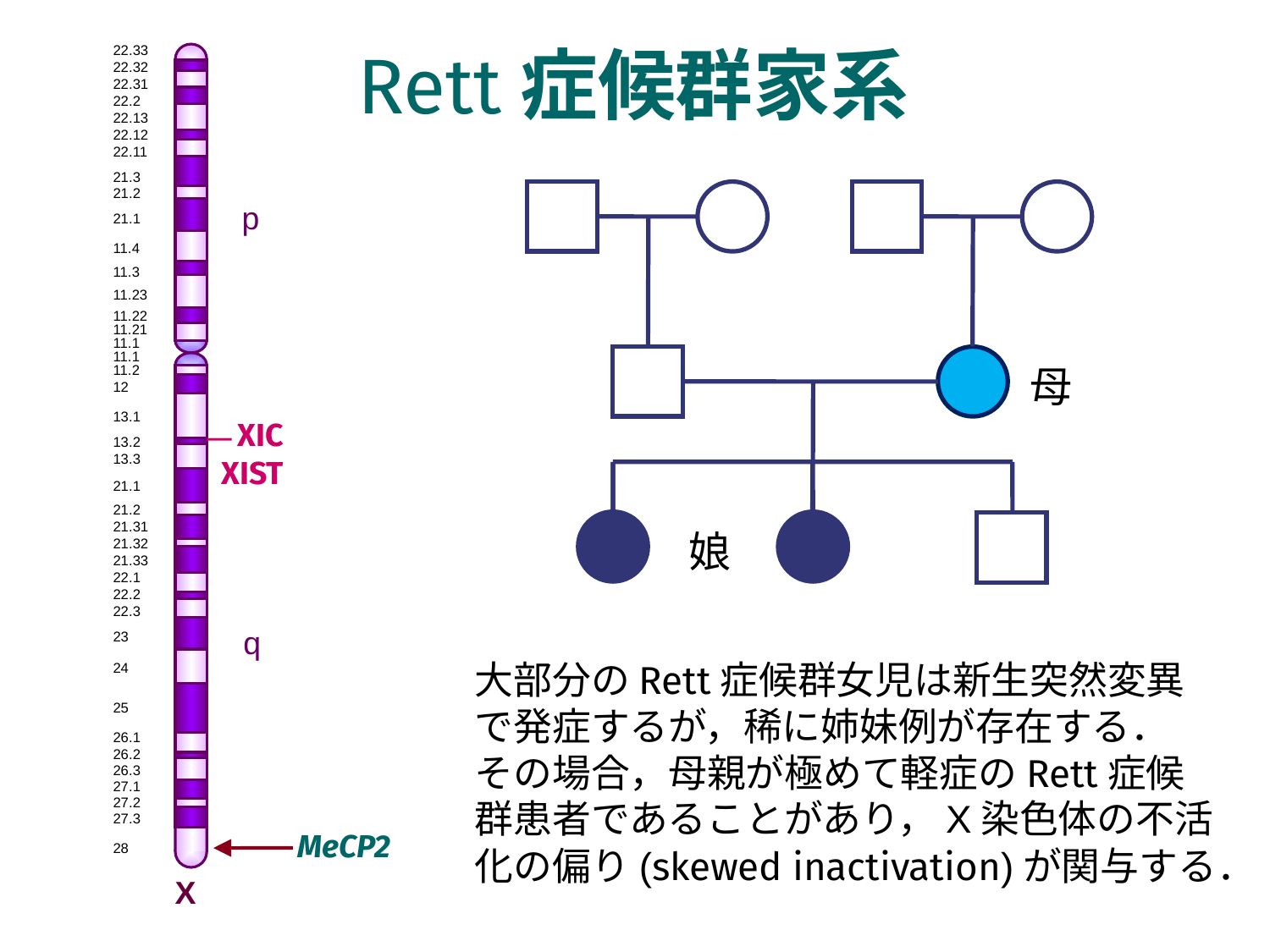

Rett症候群家系
22.33
22.32
22.31
22.2
22.13
22.12
22.11

21.3
21.2

21.1

11.4

11.3

11.23

11.22
11.21
11.1
11.1
11.2
12

13.1

13.2
13.3

21.1

21.2
21.31
21.32
21.33
22.1
22.2
22.3

23

24

25

26.1
26.2
26.3
27.1
27.2
27.3

28

p

母

 ― XIC
XIST

娘
q
大部分のRett症候群女児は新生突然変異で発症するが，稀に姉妹例が存在する．
その場合，母親が極めて軽症のRett症候群患者であることがあり，X染色体の不活化の偏り(skewed inactivation)が関与する．
MeCP2

X